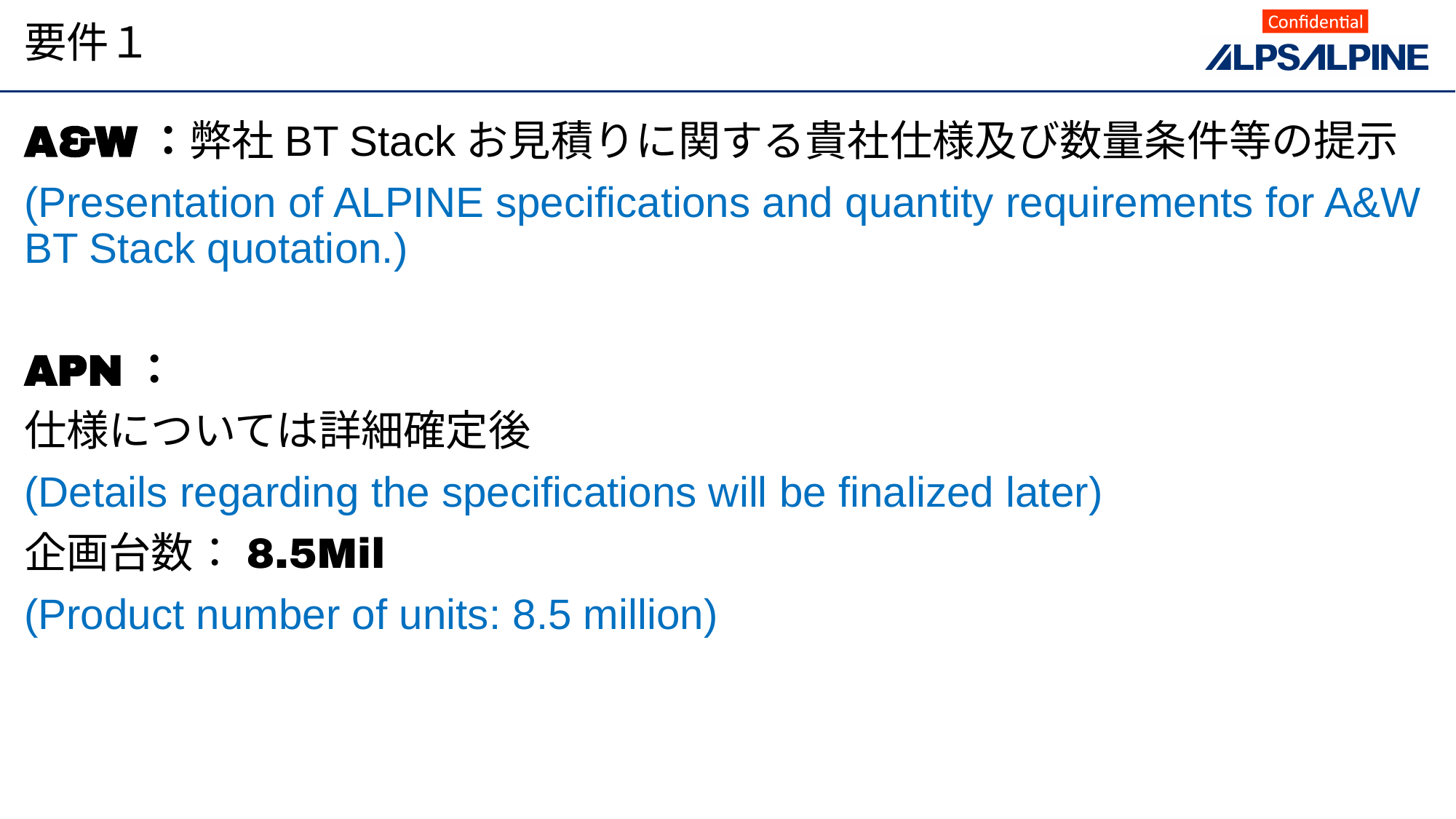

# 要件１
A&W：弊社BT Stackお見積りに関する貴社仕様及び数量条件等の提示
(Presentation of ALPINE specifications and quantity requirements for A&W BT Stack quotation.)

APN：
仕様については詳細確定後
(Details regarding the specifications will be finalized later)
企画台数：8.5Mil
(Product number of units: 8.5 million)